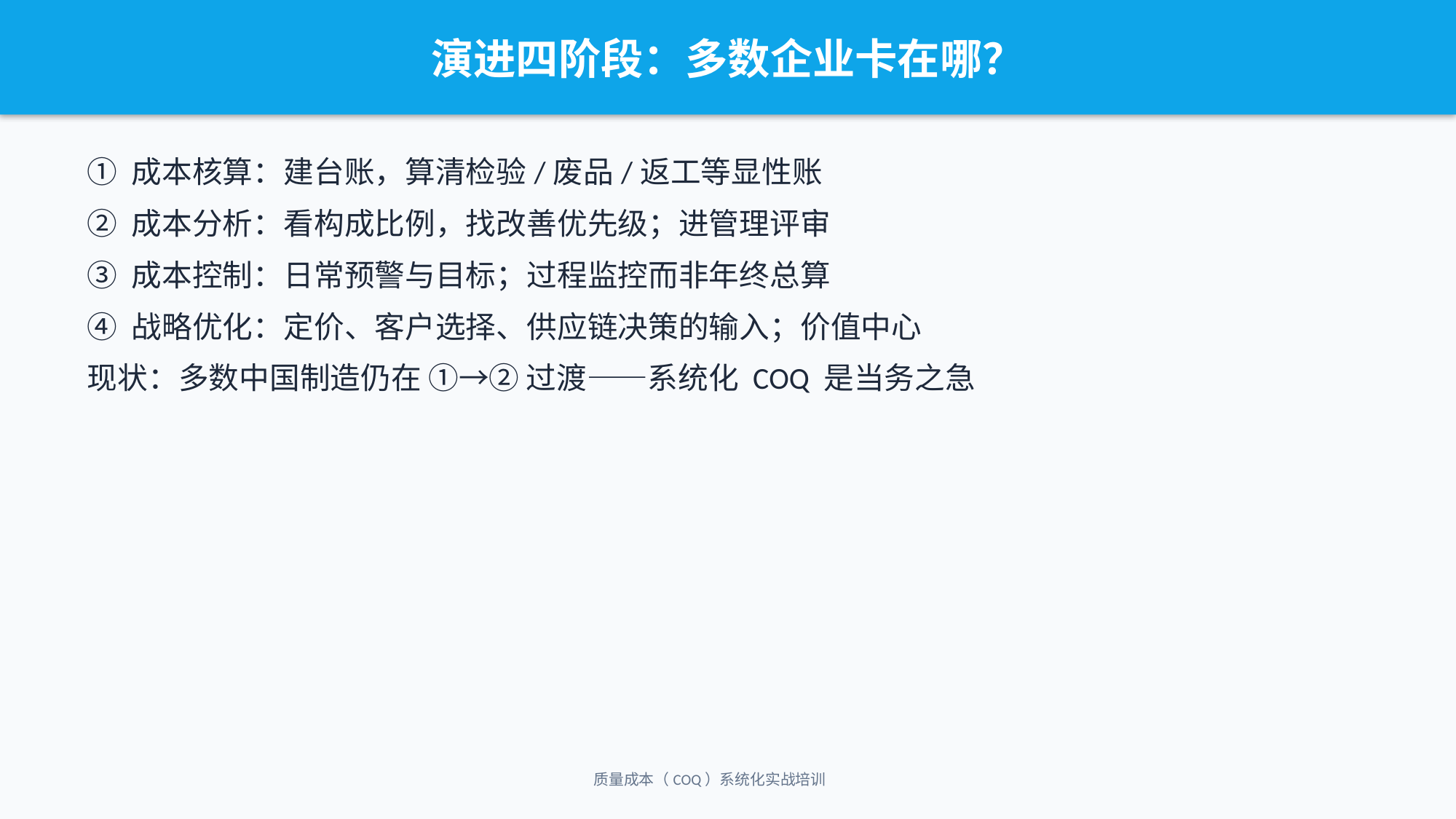

演进四阶段：多数企业卡在哪？
① 成本核算：建台账，算清检验/废品/返工等显性账
② 成本分析：看构成比例，找改善优先级；进管理评审
③ 成本控制：日常预警与目标；过程监控而非年终总算
④ 战略优化：定价、客户选择、供应链决策的输入；价值中心
现状：多数中国制造仍在 ①→② 过渡——系统化 COQ 是当务之急
质量成本（COQ）系统化实战培训